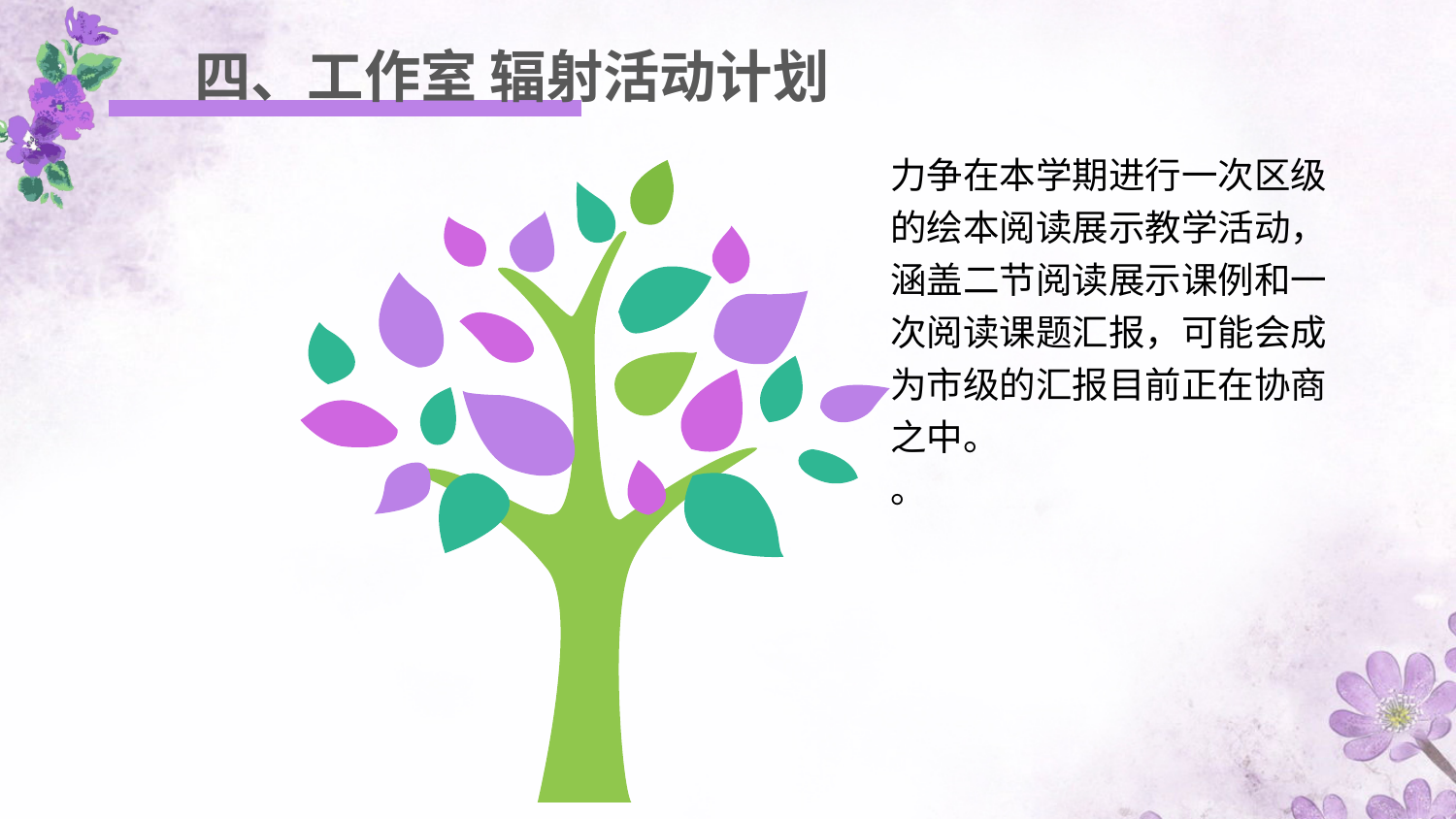

四、工作室 辐射活动计划
力争在本学期进行一次区级的绘本阅读展示教学活动，涵盖二节阅读展示课例和一次阅读课题汇报，可能会成为市级的汇报目前正在协商之中。
。